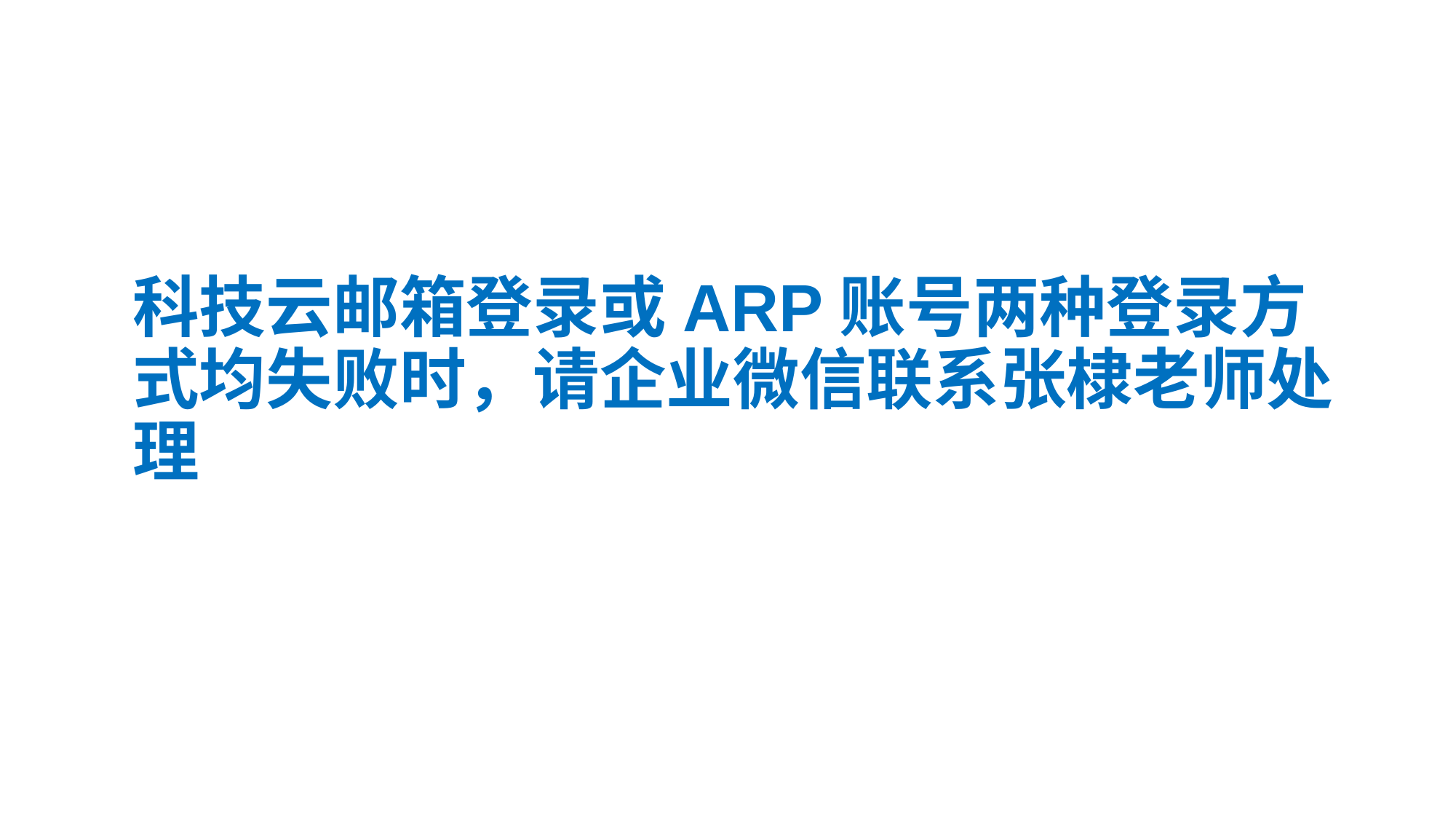

科技云邮箱登录或ARP账号两种登录方式均失败时，请企业微信联系张棣老师处理